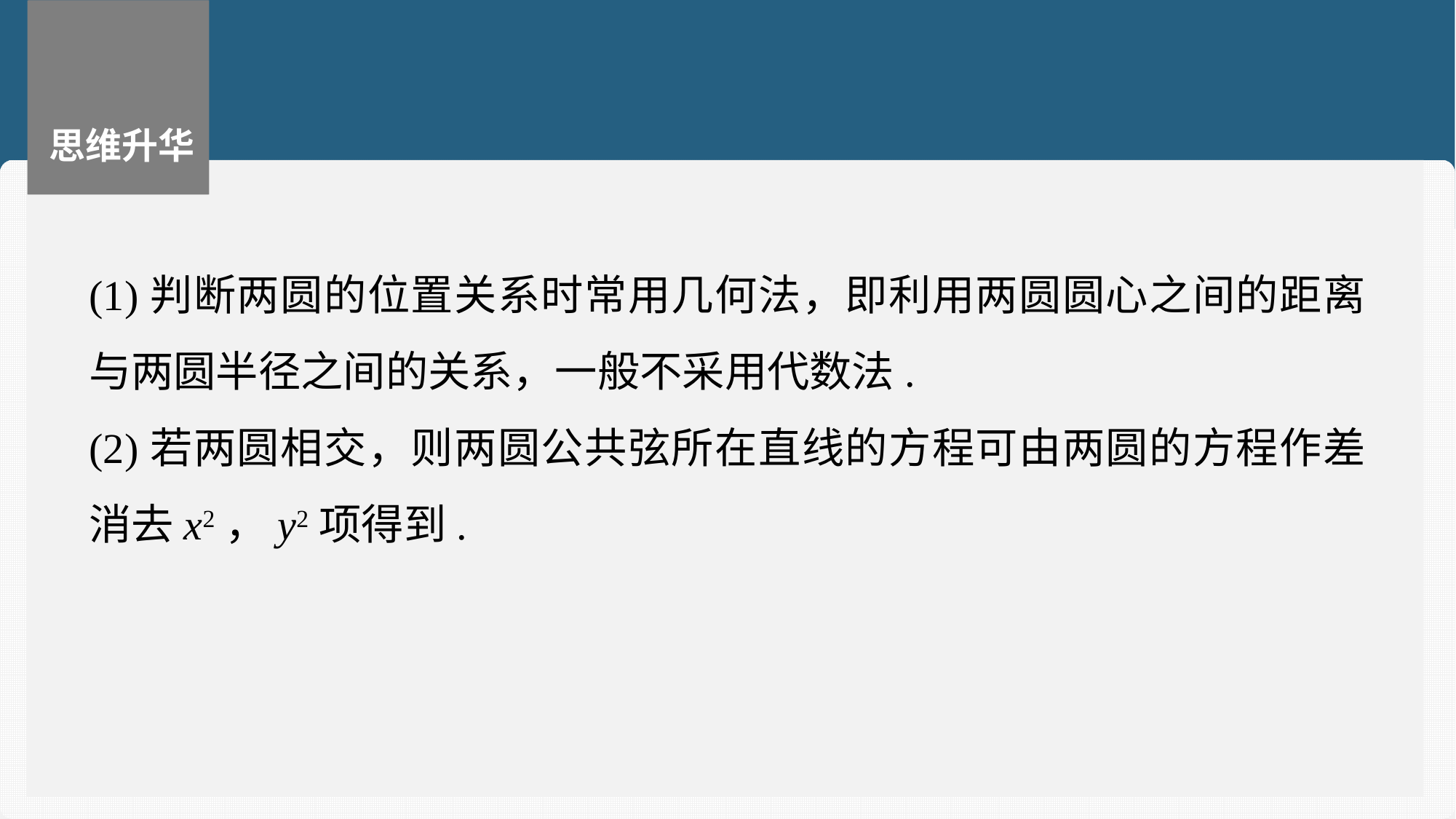

思维升华
(1)判断两圆的位置关系时常用几何法，即利用两圆圆心之间的距离与两圆半径之间的关系，一般不采用代数法.
(2)若两圆相交，则两圆公共弦所在直线的方程可由两圆的方程作差消去x2，y2项得到.